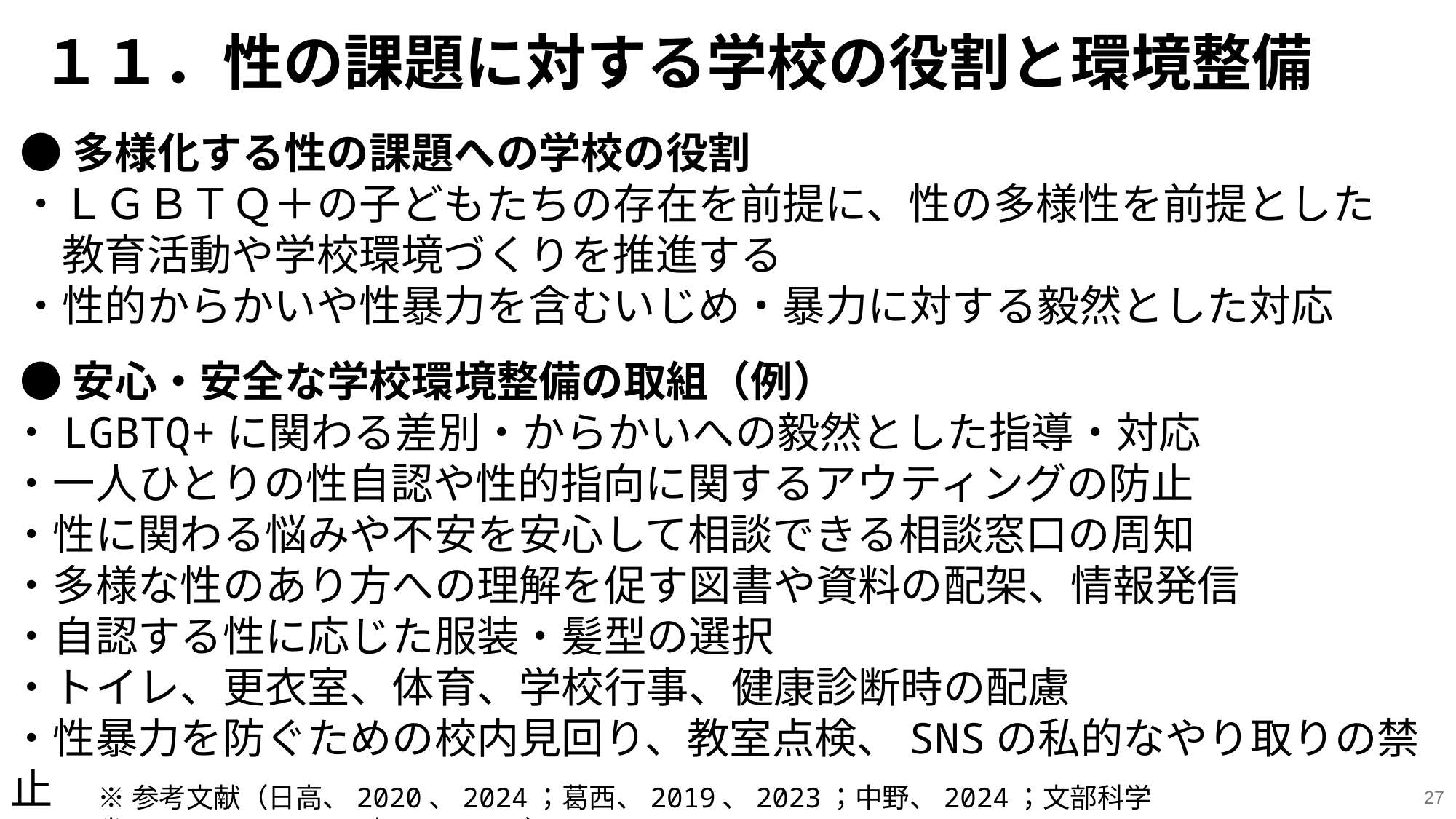

# １１．性の課題に対する学校の役割と環境整備
●多様化する性の課題への学校の役割
・ＬＧＢＴＱ＋の子どもたちの存在を前提に、性の多様性を前提とした
　教育活動や学校環境づくりを推進する
・性的からかいや性暴力を含むいじめ・暴力に対する毅然とした対応
 ●安心・安全な学校環境整備の取組（例）
・LGBTQ+に関わる差別・からかいへの毅然とした指導・対応
・一人ひとりの性自認や性的指向に関するアウティングの防止
・性に関わる悩みや不安を安心して相談できる相談窓口の周知
・多様な性のあり方への理解を促す図書や資料の配架、情報発信
・自認する性に応じた服装・髪型の選択
・トイレ、更衣室、体育、学校行事、健康診断時の配慮
・性暴力を防ぐための校内見回り、教室点検、SNSの私的なやり取りの禁止
27
※参考文献（日高、2020、2024；葛西、2019、2023；中野、2024；文部科学省、2016、2022；森口、2024）